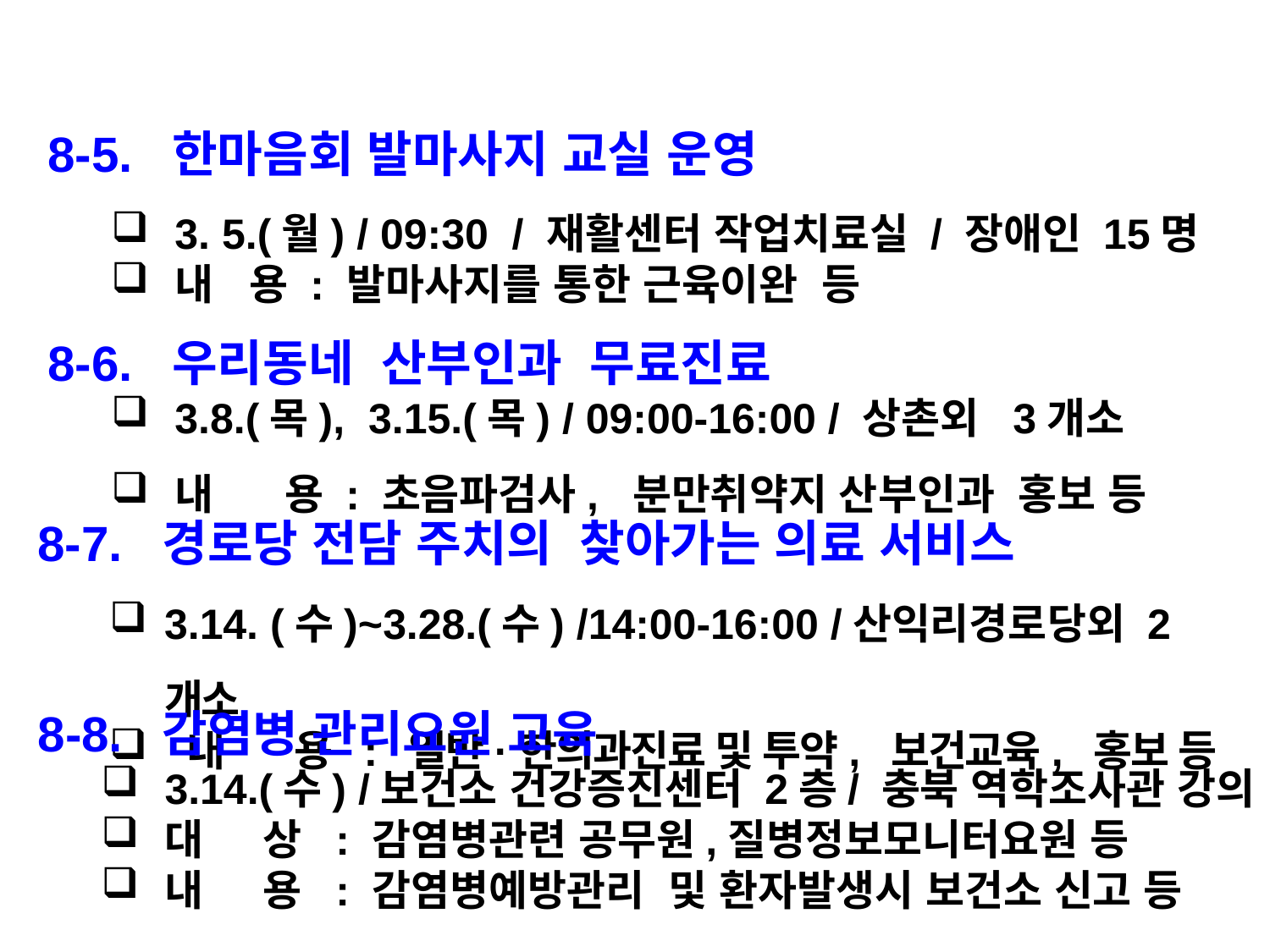

8-5.  한마음회 발마사지 교실 운영
3. 5.(월) / 09:30  / 재활센터 작업치료실 / 장애인 15명
내   용 : 발마사지를 통한 근육이완  등

8-6.  우리동네  산부인과  무료진료
3.8.(목),  3.15.(목) / 09:00-16:00 / 상촌외  3개소
내      용 : 초음파검사,  분만취약지 산부인과  홍보 등
8-7.  경로당 전담 주치의  찾아가는 의료 서비스
3.14. (수)~3.28.(수) /14:00-16:00 /산익리경로당외 2개소
 내       용  :  일반·한의과진료 및 투약,  보건교육,  홍보 등
8-8.  감염병 관리요원 교육
3.14.(수) /보건소 건강증진센터 2층/ 충북 역학조사관 강의
대     상  : 감염병관련 공무원,질병정보모니터요원 등
내     용  : 감염병예방관리  및 환자발생시 보건소 신고 등